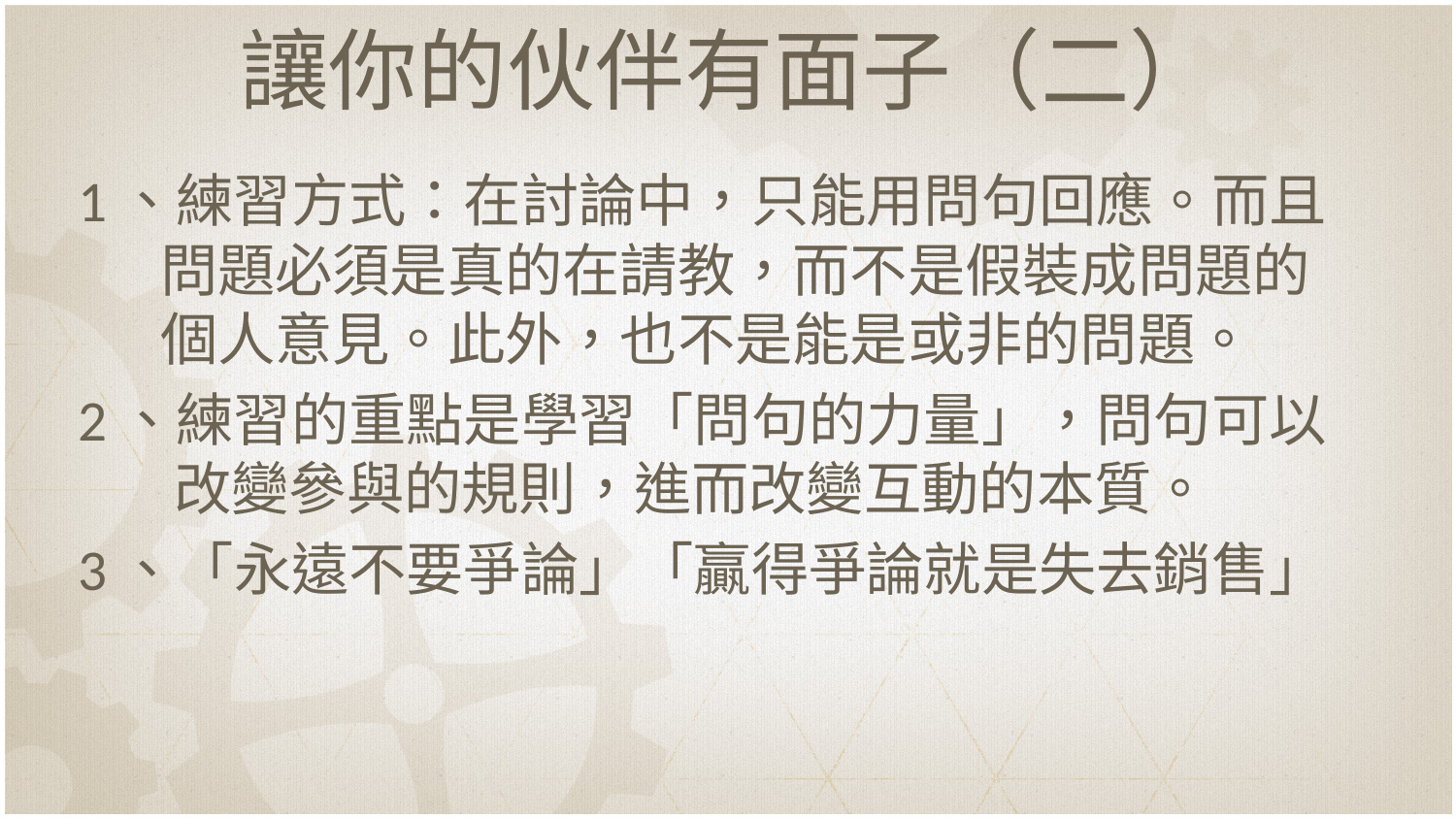

# 讓你的伙伴有面子（二）
1、練習方式：在討論中，只能用問句回應。而且問題必須是真的在請教，而不是假裝成問題的個人意見。此外，也不是能是或非的問題。
2、練習的重點是學習「問句的力量」，問句可以改變參與的規則，進而改變互動的本質。
3、「永遠不要爭論」「贏得爭論就是失去銷售」